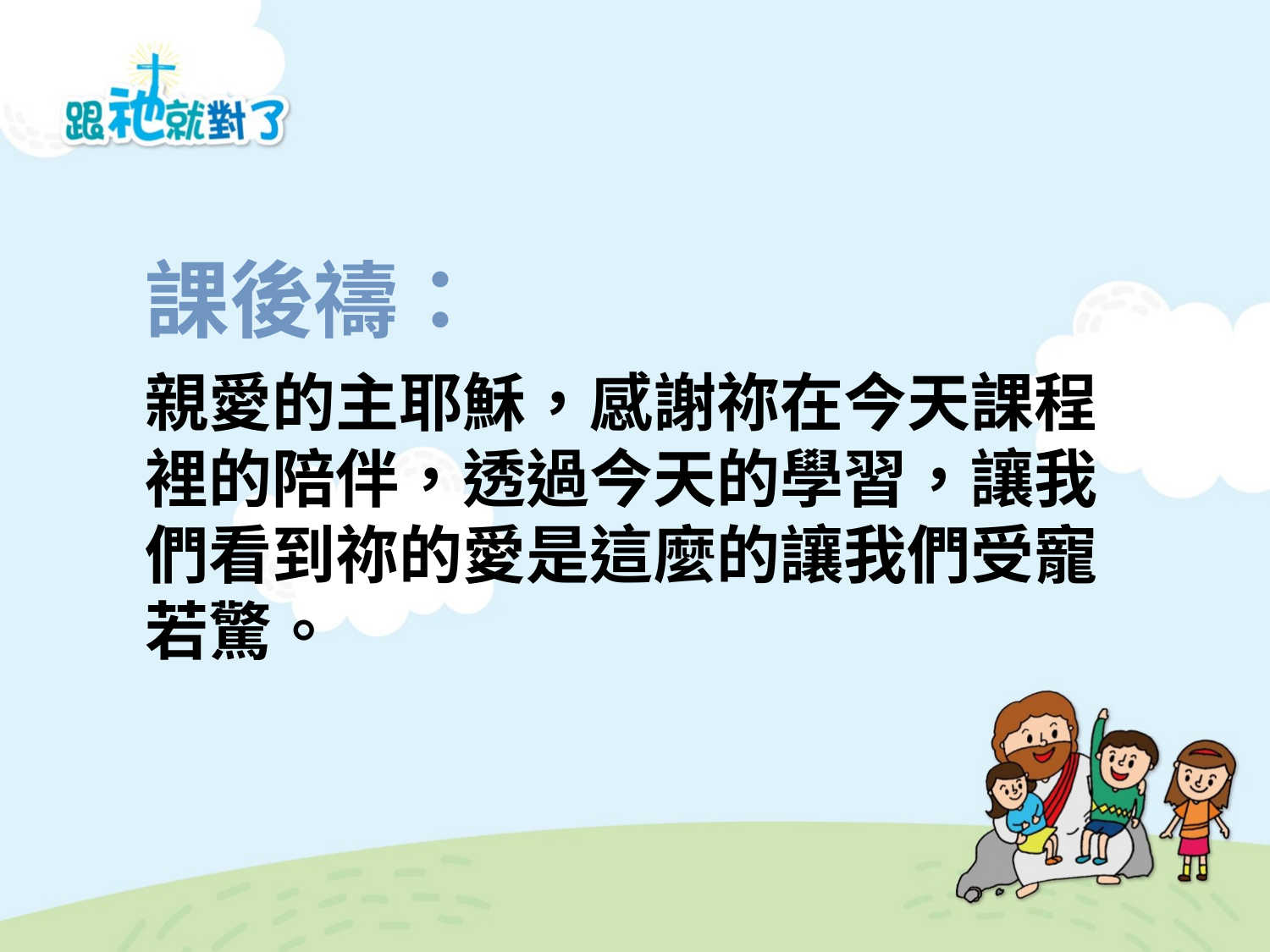

課後禱：
親愛的主耶穌，感謝祢在今天課程裡的陪伴，透過今天的學習，讓我們看到祢的愛是這麼的讓我們受寵若驚。